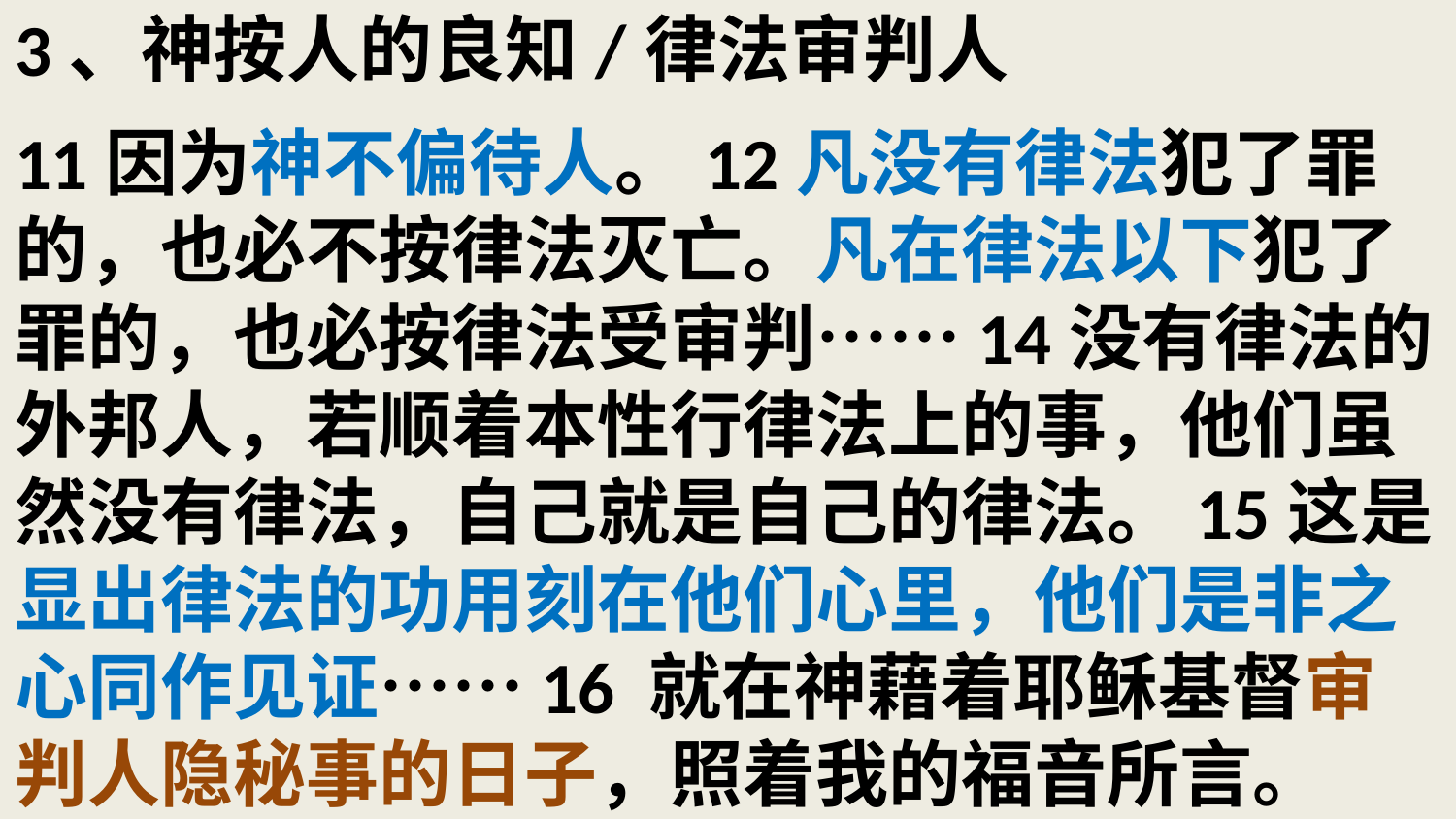

# 3、神按人的良知/律法审判人 11因为神不偏待人。12凡没有律法犯了罪的，也必不按律法灭亡。凡在律法以下犯了罪的，也必按律法受审判……14没有律法的外邦人，若顺着本性行律法上的事，他们虽然没有律法，自己就是自己的律法。15这是显出律法的功用刻在他们心里，他们是非之心同作见证……16 就在神藉着耶稣基督审判人隐秘事的日子，照着我的福音所言。